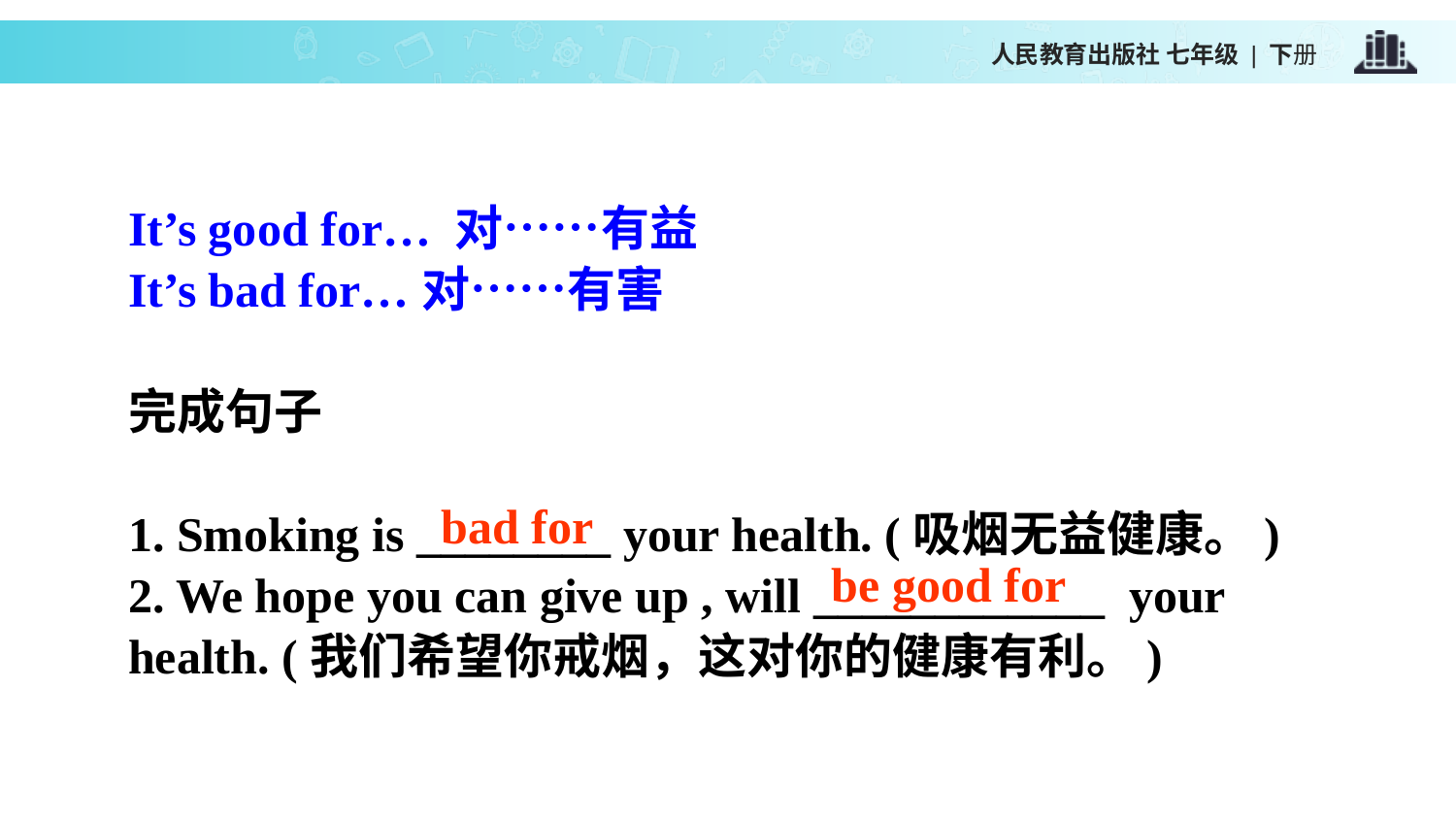

It’s good for… 对……有益
It’s bad for…对……有害

完成句子

1. Smoking is ________ your health. (吸烟无益健康。)
2. We hope you can give up , will ____________  your health. (我们希望你戒烟，这对你的健康有利。)
bad for
be good for